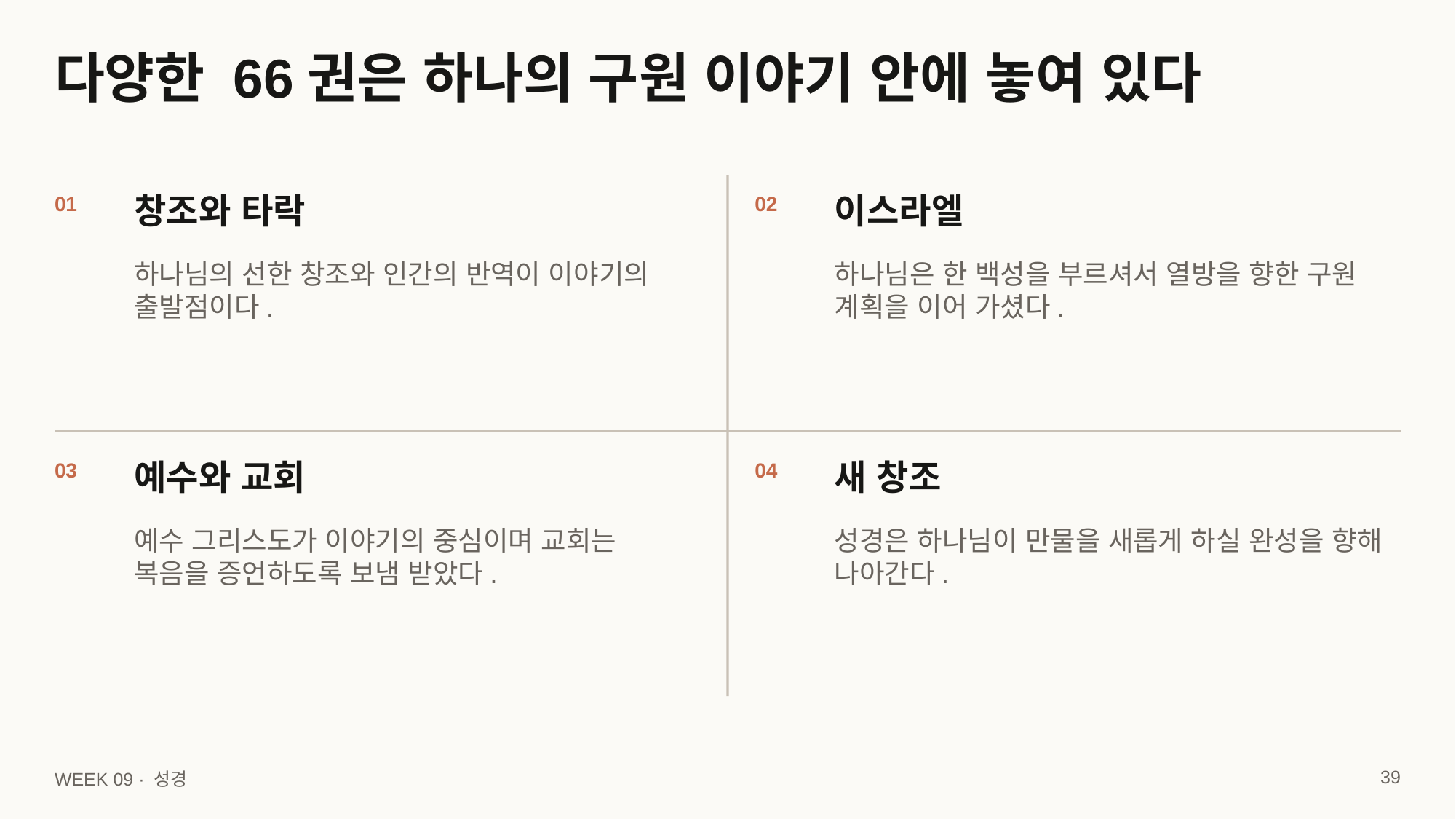

다양한 66권은 하나의 구원 이야기 안에 놓여 있다

창조와 타락
이스라엘
01
02
하나님의 선한 창조와 인간의 반역이 이야기의 출발점이다.
하나님은 한 백성을 부르셔서 열방을 향한 구원 계획을 이어 가셨다.

예수와 교회
새 창조
03
04
예수 그리스도가 이야기의 중심이며 교회는 복음을 증언하도록 보냄 받았다.
성경은 하나님이 만물을 새롭게 하실 완성을 향해 나아간다.
39
WEEK 09 · 성경